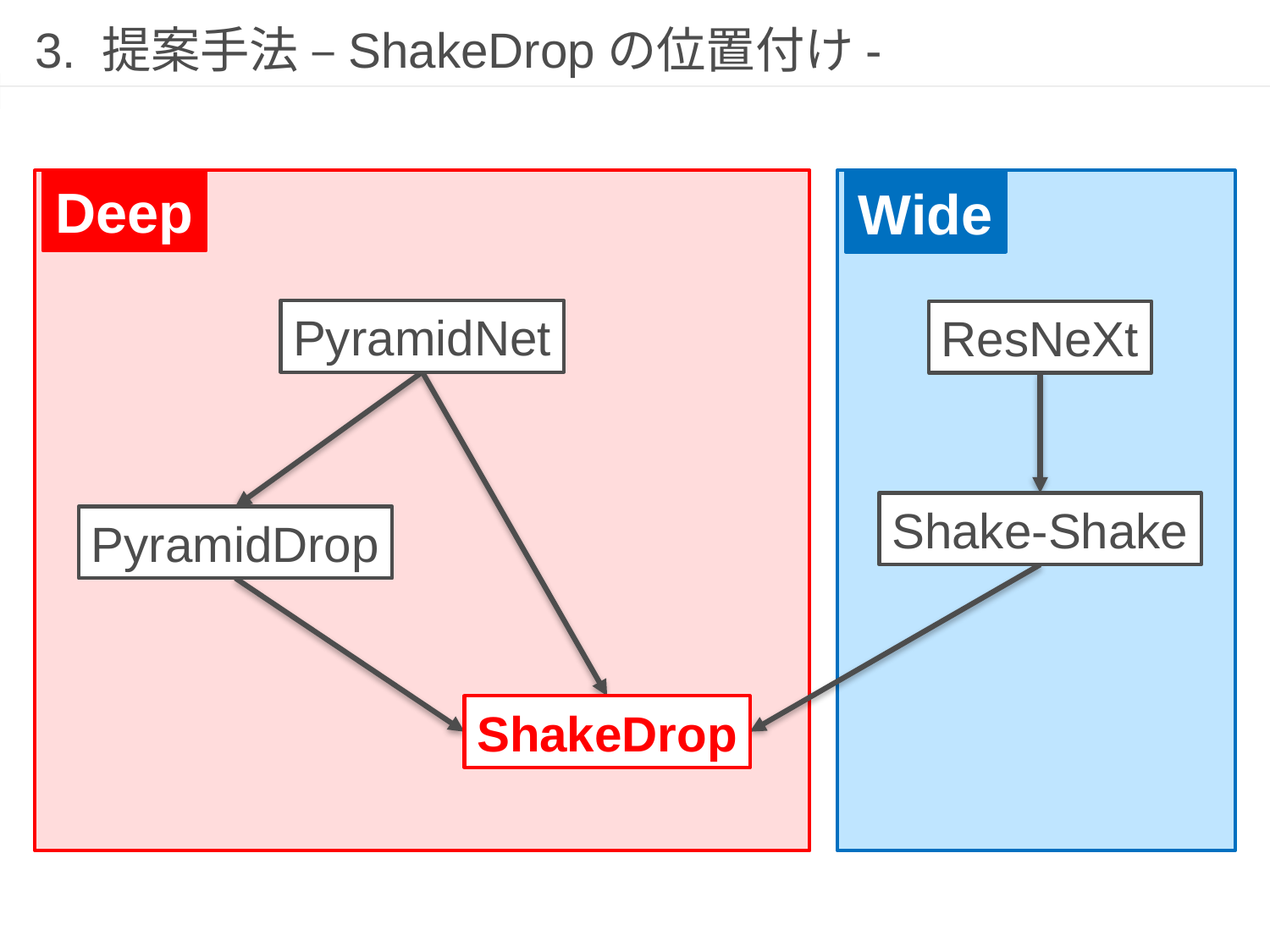

# 3. 提案手法 –ShakeDropの位置付け-

Deep

Wide
PyramidNet
ResNeXt
Shake-Shake
PyramidDrop
ShakeDrop